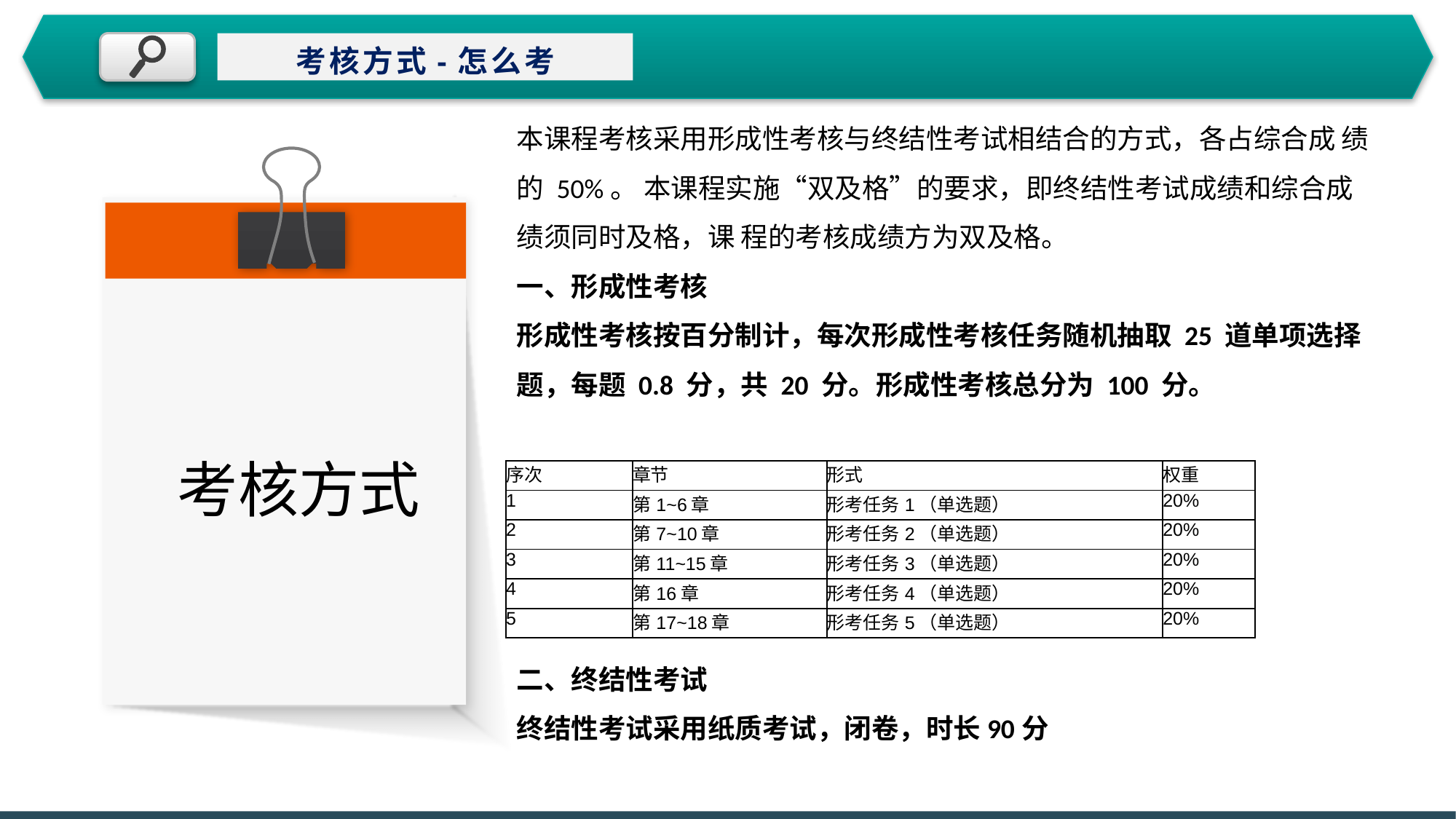

考核方式-怎么考

教学目标
本课程考核采用形成性考核与终结性考试相结合的方式，各占综合成 绩的 50%。 本课程实施“双及格”的要求，即终结性考试成绩和综合成绩须同时及格，课 程的考核成绩方为双及格。
一、形成性考核
形成性考核按百分制计，每次形成性考核任务随机抽取 25 道单项选择题，每题 0.8 分，共 20 分。形成性考核总分为 100 分。

二、终结性考试
终结性考试采用纸质考试，闭卷，时长90分

            考核方式
| 序次 | 章节 | 形式 | 权重 |
| --- | --- | --- | --- |
| 1 | 第1~6章 | 形考任务1（单选题） | 20% |
| 2 | 第7~10章 | 形考任务2（单选题） | 20% |
| 3 | 第11~15章 | 形考任务3（单选题） | 20% |
| 4 | 第16章 | 形考任务4（单选题） | 20% |
| 5 | 第17~18章 | 形考任务5（单选题） | 20% |